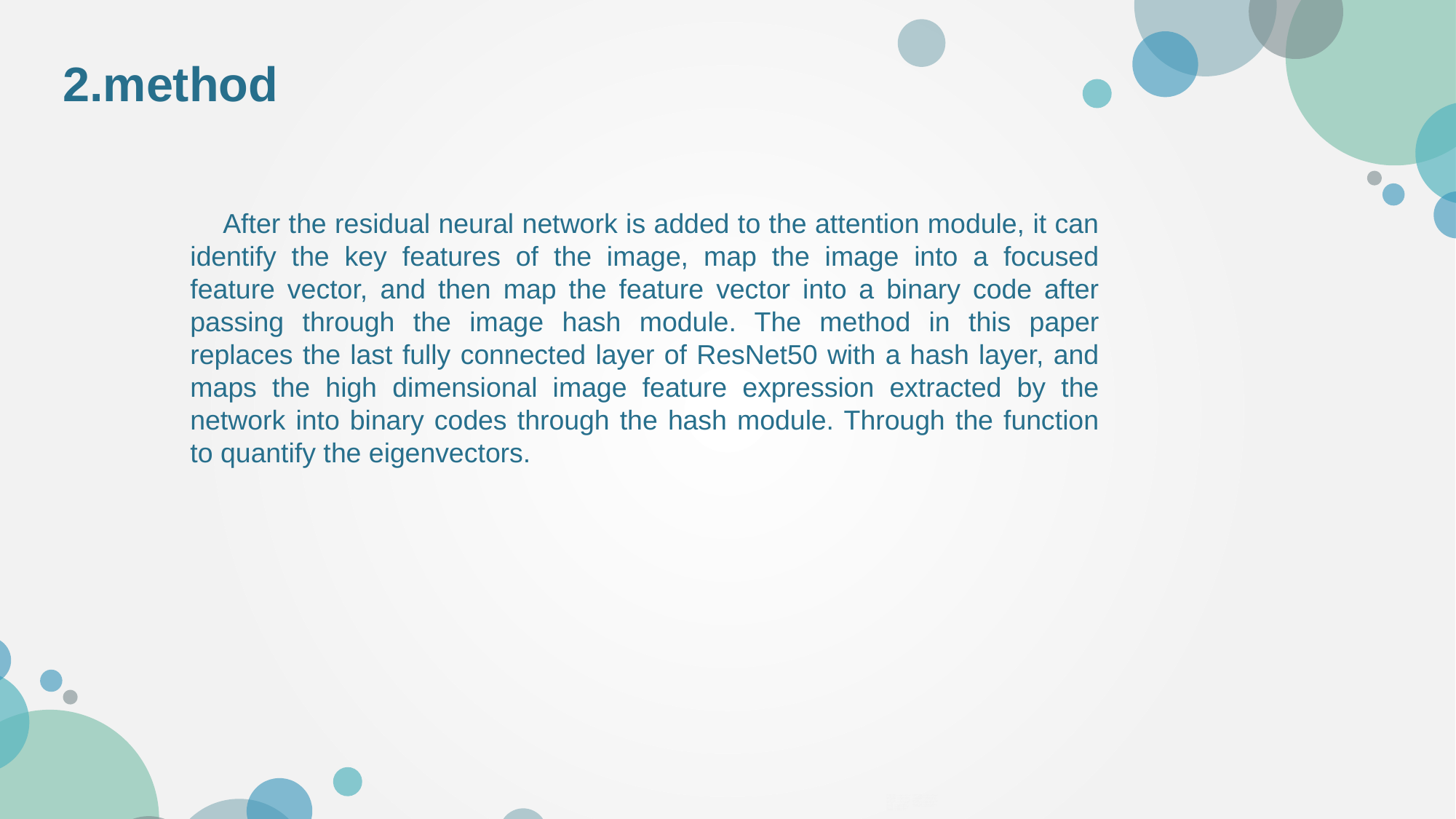

2.method
  After the residual neural network is added to the attention module, it can identify the key features of the image, map the image into a focused feature vector, and then map the feature vector into a binary code after passing through the image hash module. The method in this paper replaces the last fully connected layer of ResNet50 with a hash layer, and maps the high dimensional image feature expression extracted by the network into binary codes through the hash module. Through the function to quantify the eigenvectors.
PPT模板下载：www.1ppt.com/moban/     行业PPT模板：www.1ppt.com/hangye/
节日PPT模板：www.1ppt.com/jieri/           PPT素材下载：www.1ppt.com/sucai/
PPT背景图片：www.1ppt.com/beijing/      PPT图表下载：www.1ppt.com/tubiao/
优秀PPT下载：www.1ppt.com/xiazai/        PPT教程： www.1ppt.com/powerpoint/
Word教程： www.1ppt.com/word/              Excel教程：www.1ppt.com/excel/
资料下载：www.1ppt.com/ziliao/                PPT课件下载：www.1ppt.com/kejian/
范文下载：www.1ppt.com/fanwen/             试卷下载：www.1ppt.com/shiti/
教案下载：www.1ppt.com/jiaoan/
字体下载：www.1ppt.com/ziti/